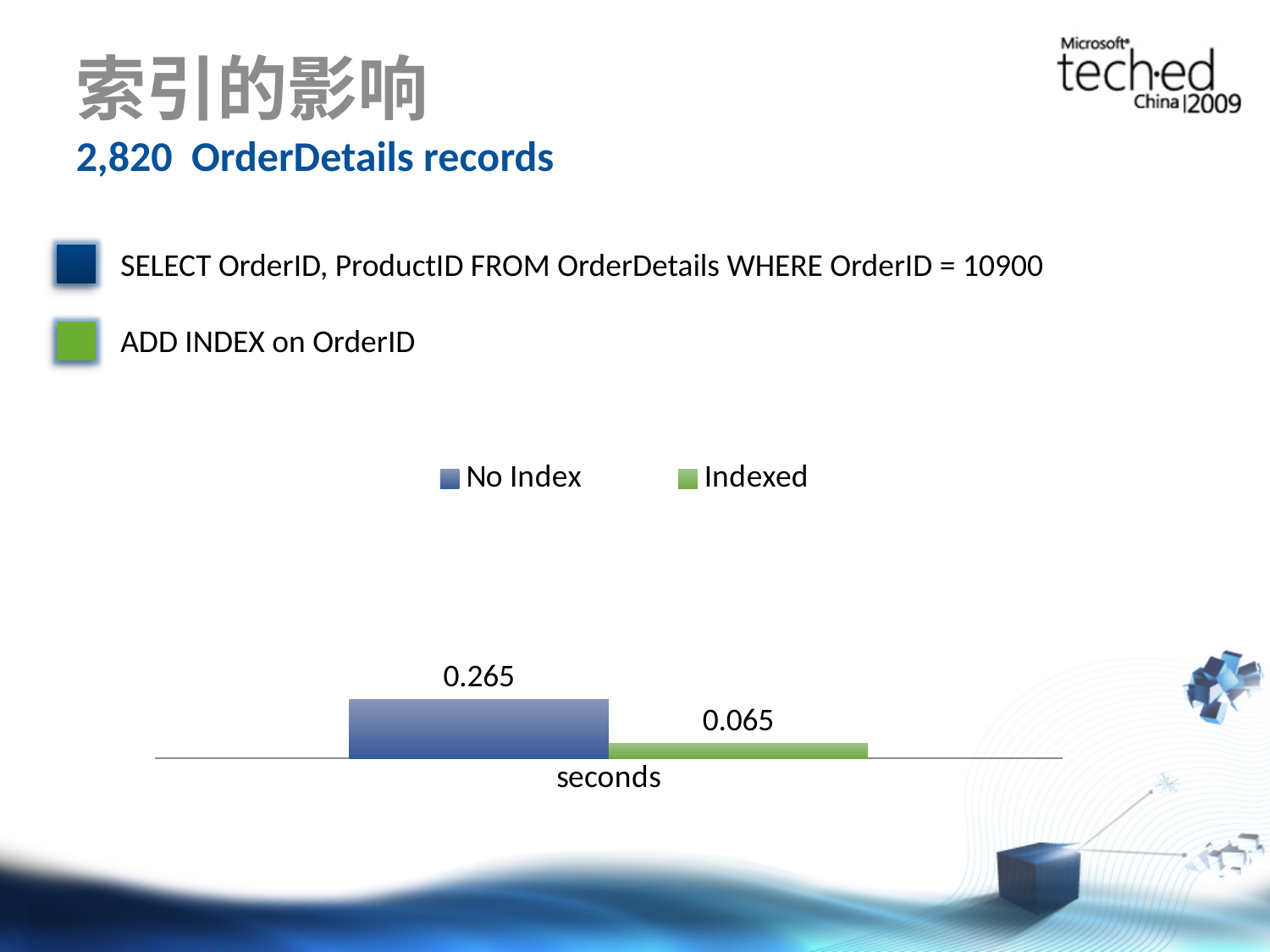

# 索引的影响 2,820  OrderDetails records
SELECT OrderID, ProductID FROM OrderDetails WHERE OrderID = 10900

ADD INDEX on OrderID

### Chart

| Category | No Index | Indexed |
|---|---|---|
| seconds | 0.257 | 0.065 |